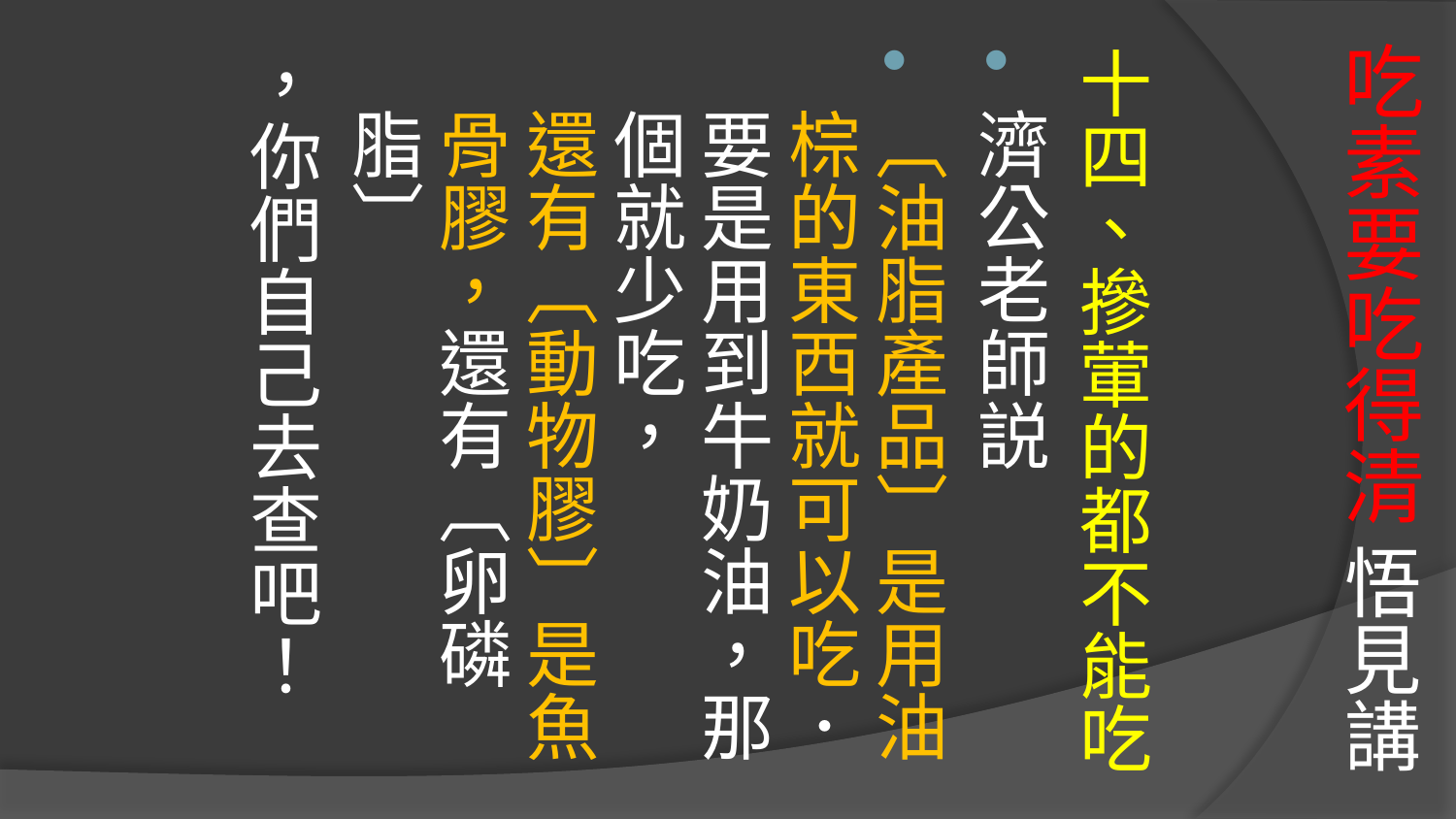

# 吃素要吃得清 悟見講
十四、摻葷的都不能吃
濟公老師説
〔油脂產品〕是用油棕的東西就可以吃．要是用到牛奶油，那個就少吃，
還有〔動物膠〕是魚骨膠，還有〔卵磷脂〕
，你們自己去查吧！